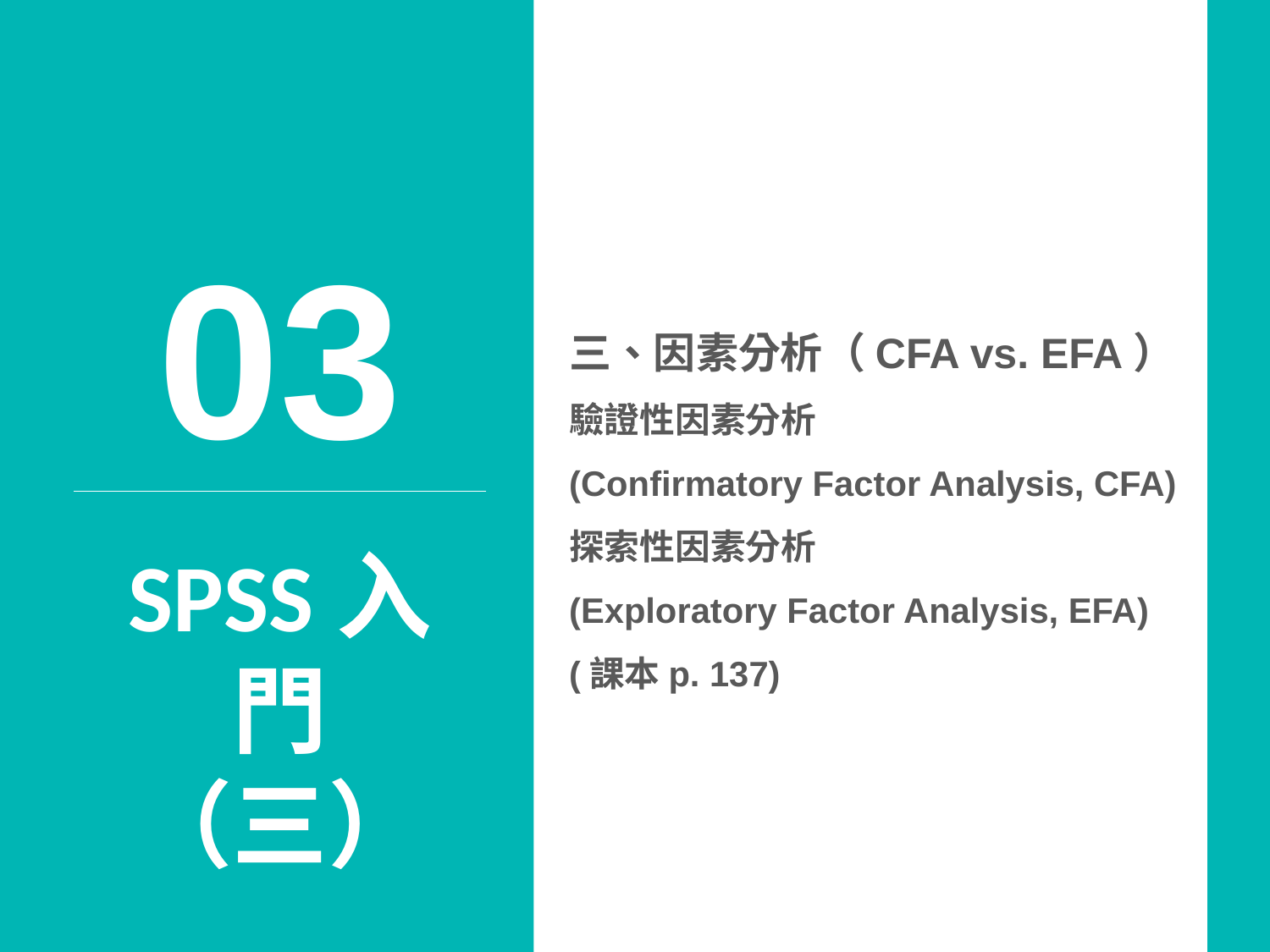

03
三、因素分析（CFA vs. EFA）
驗證性因素分析
(Confirmatory Factor Analysis, CFA)
探索性因素分析
(Exploratory Factor Analysis, EFA)
(課本p. 137)

SPSS入門
（三）